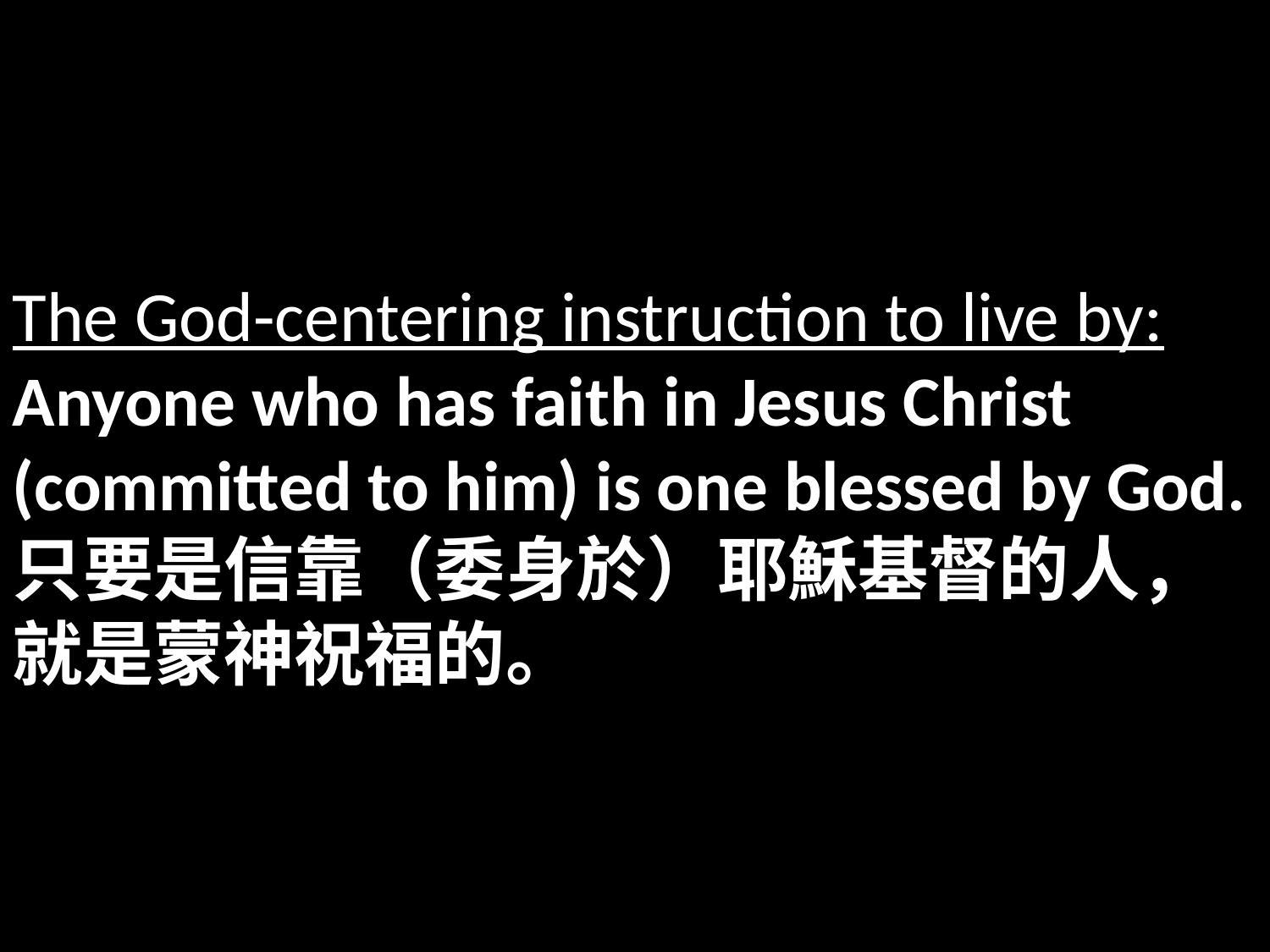

The God-centering instruction to live by:
Anyone who has faith in Jesus Christ (committed to him) is one blessed by God.
只要是信靠（委身於）耶穌基督的人，就是蒙神祝福的。